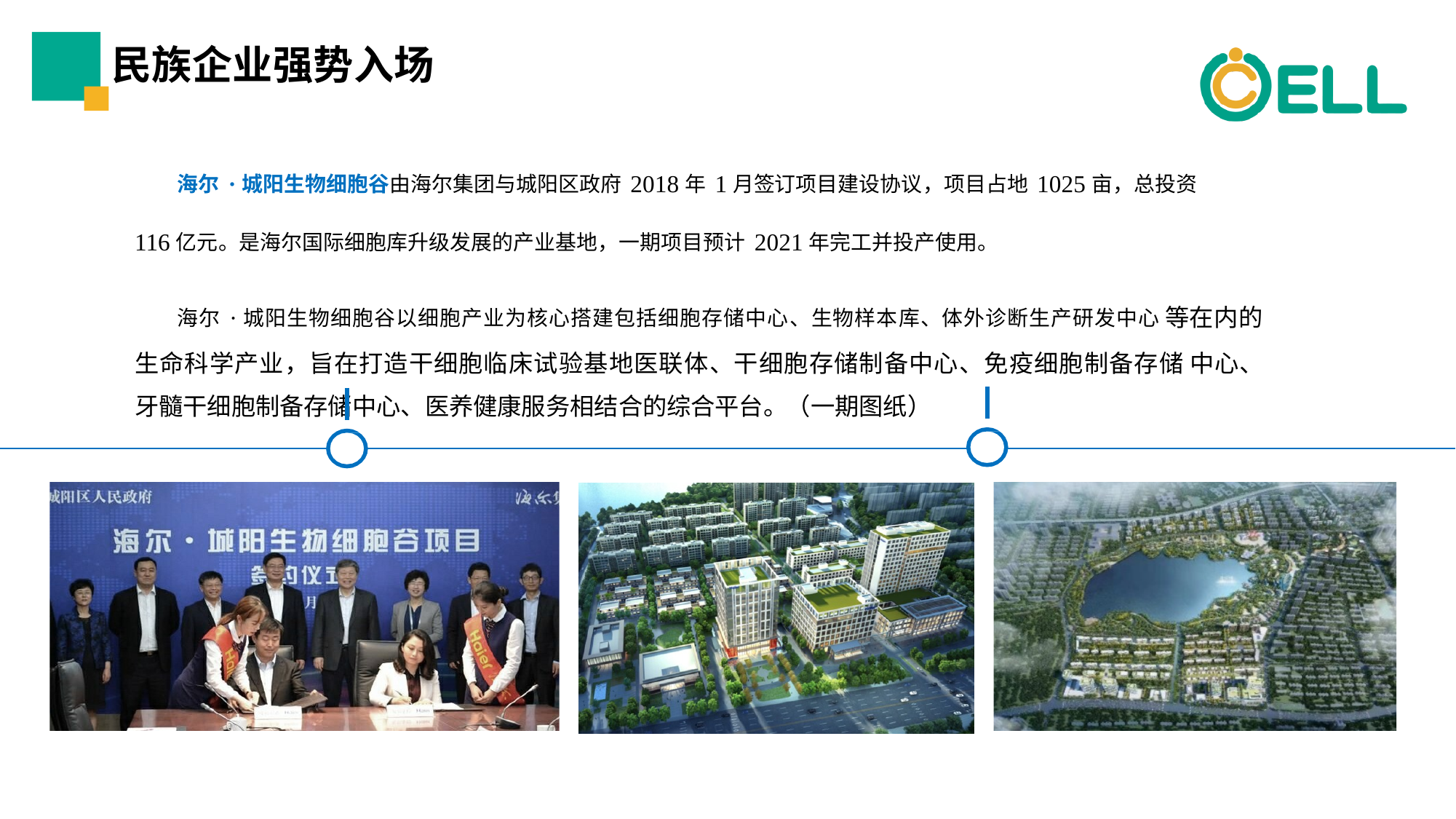

# ⺠族企业强势⼊场

海尔·城阳⽣物细胞⾕由海尔集团与城阳区政府2018年1⽉签订项⽬建设协议，项⽬占地1025亩，总投资
116亿元。是海尔国际细胞库升级发展的产业基地，⼀期项⽬预计2021年完⼯并投产使⽤。
海尔·城阳⽣物细胞⾕以细胞产业为核⼼搭建包括细胞存储中⼼、⽣物样本库、体外诊断⽣产研发中⼼ 等在内的⽣命科学产业，旨在打造⼲细胞临床试验基地医联体、⼲细胞存储制备中⼼、免疫细胞制备存储 中⼼、⽛髓⼲细胞制备存储中⼼、医养健康服务相结合的综合平台。（⼀期图纸）